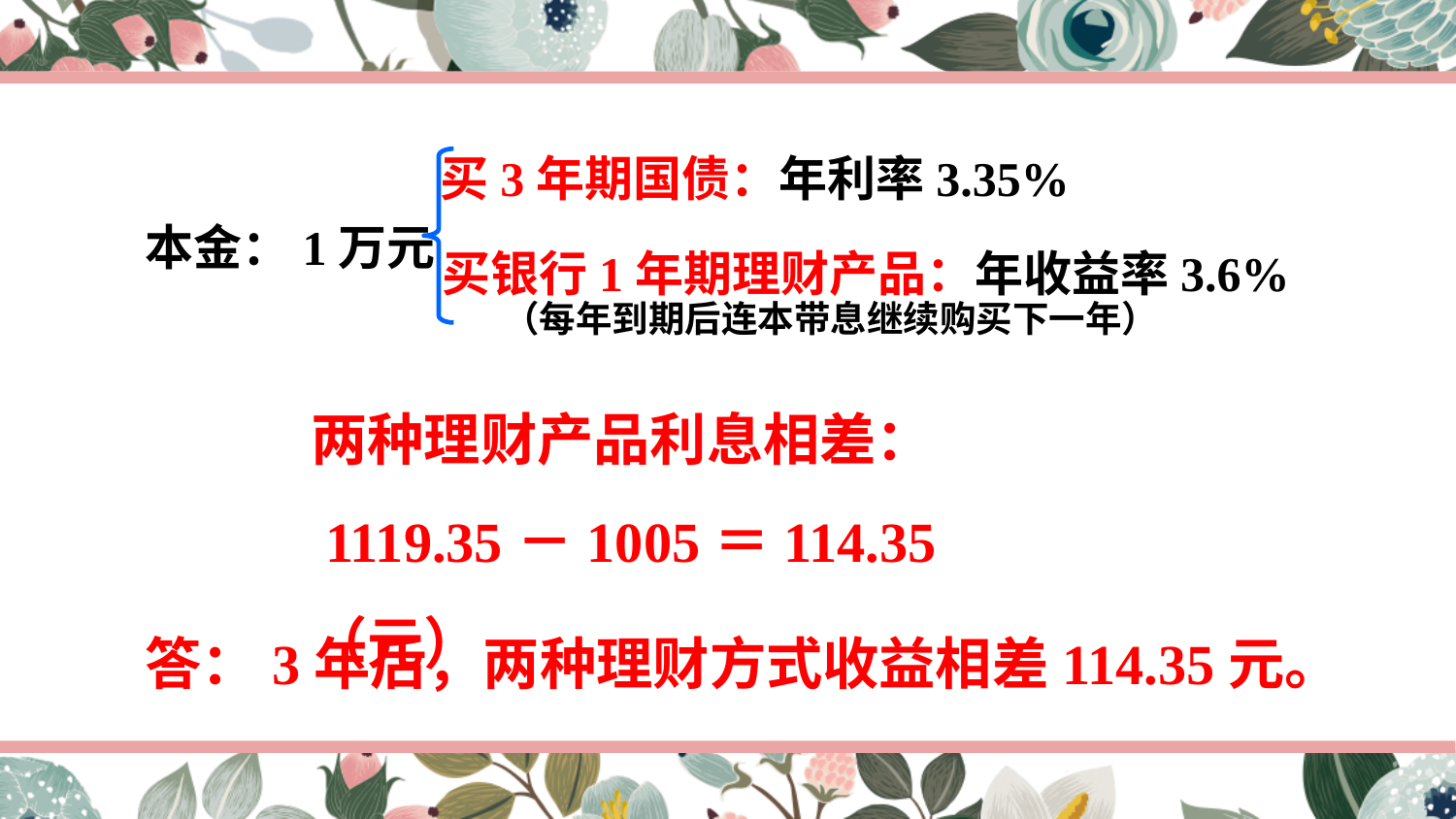

买3年期国债：年利率3.35%

本金：1万元
买银行1年期理财产品：年收益率3.6%
（每年到期后连本带息继续购买下一年）
两种理财产品利息相差：
 1119.35－1005＝114.35（元）
答：3年后，两种理财方式收益相差114.35元。